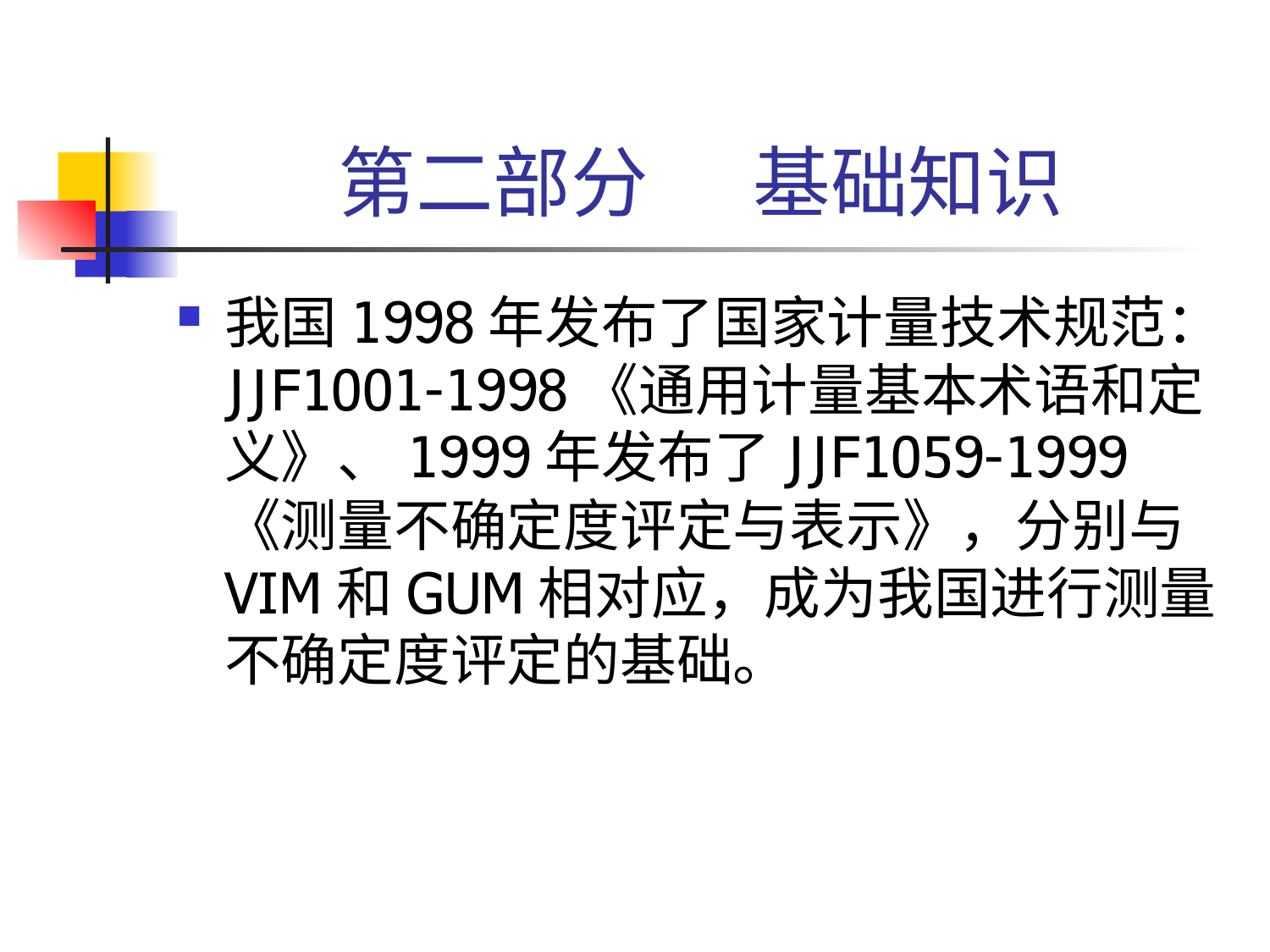

# 第二部分      基础知识
我国1998年发布了国家计量技术规范：JJF1001-1998《通用计量基本术语和定义》、1999年发布了JJF1059-1999《测量不确定度评定与表示》，分别与VIM和GUM相对应，成为我国进行测量不确定度评定的基础。